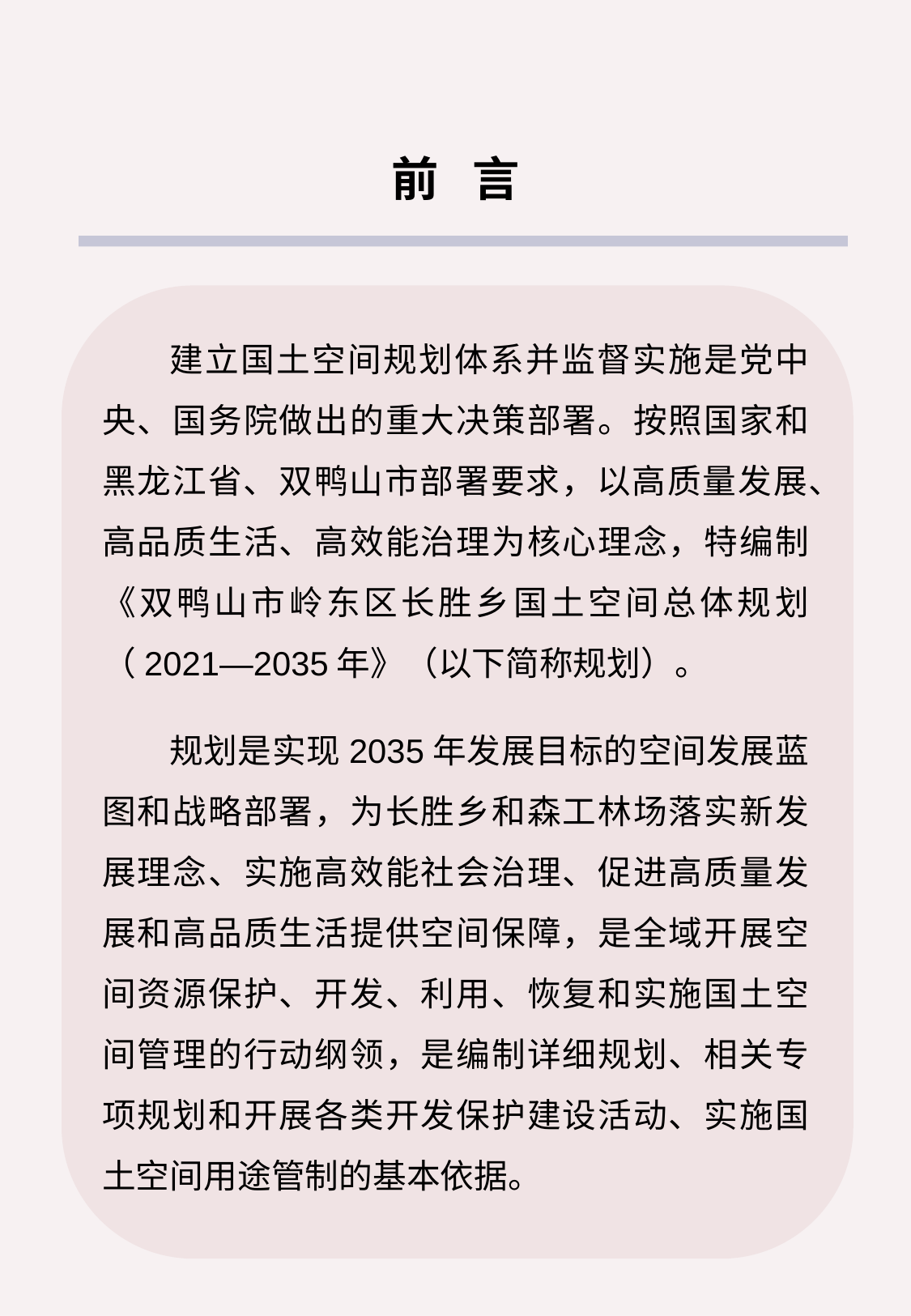

前   言

建立国土空间规划体系并监督实施是党中央、国务院做出的重大决策部署。按照国家和黑龙江省、双鸭山市部署要求，以高质量发展、高品质生活、高效能治理为核心理念，特编制《双鸭山市岭东区长胜乡国土空间总体规划（2021—2035年》（以下简称规划）。
规划是实现2035年发展目标的空间发展蓝图和战略部署，为长胜乡和森工林场落实新发展理念、实施高效能社会治理、促进高质量发展和高品质生活提供空间保障，是全域开展空间资源保护、开发、利用、恢复和实施国土空间管理的行动纲领，是编制详细规划、相关专项规划和开展各类开发保护建设活动、实施国土空间用途管制的基本依据。